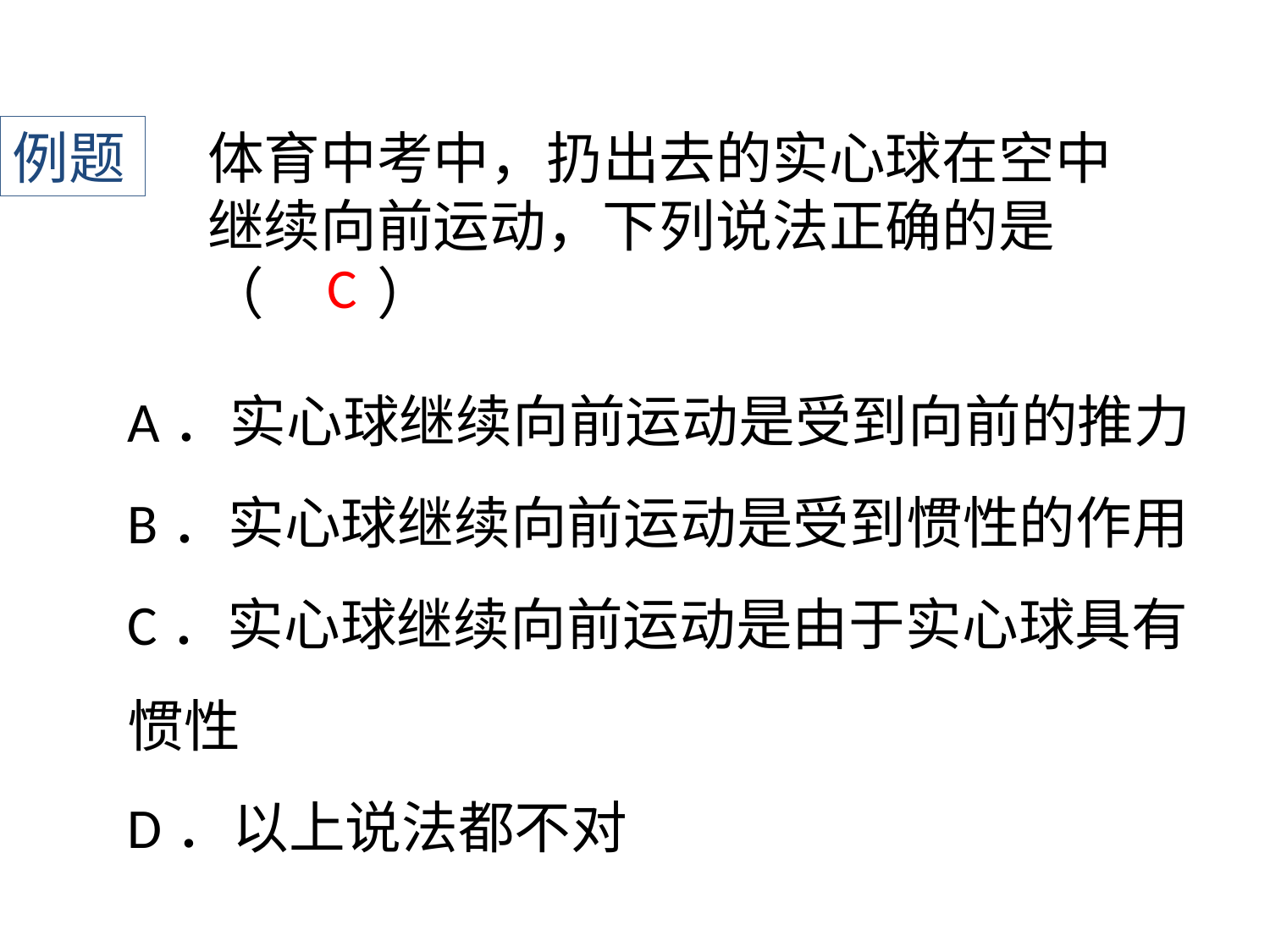

例题
体育中考中，扔出去的实心球在空中继续向前运动，下列说法正确的是（　　）
C
A．实心球继续向前运动是受到向前的推力
B．实心球继续向前运动是受到惯性的作用
C．实心球继续向前运动是由于实心球具有惯性
D．以上说法都不对